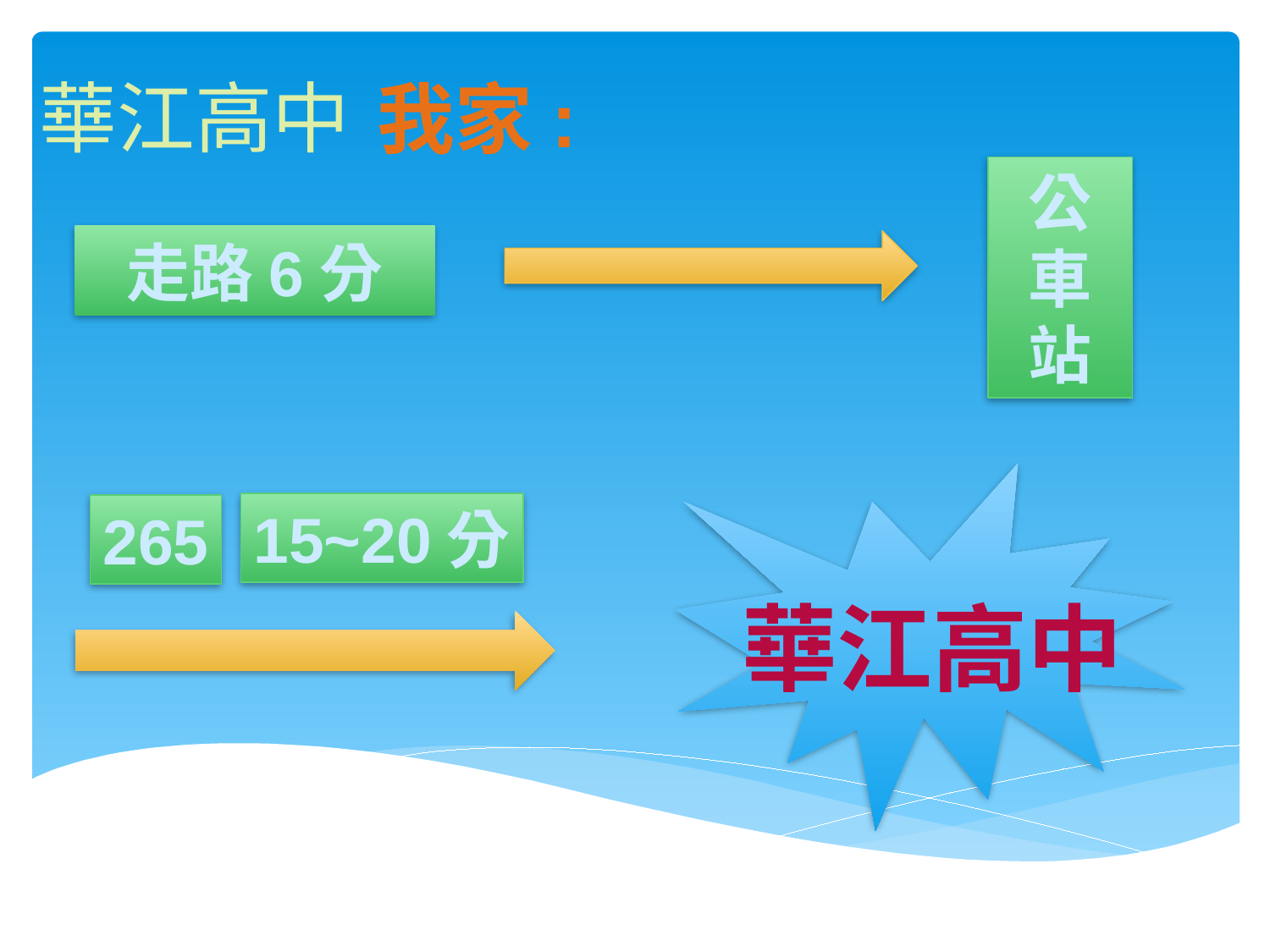

# 華江高中
我家:
公
車
站

走路6分

15~20分
265
華江高中